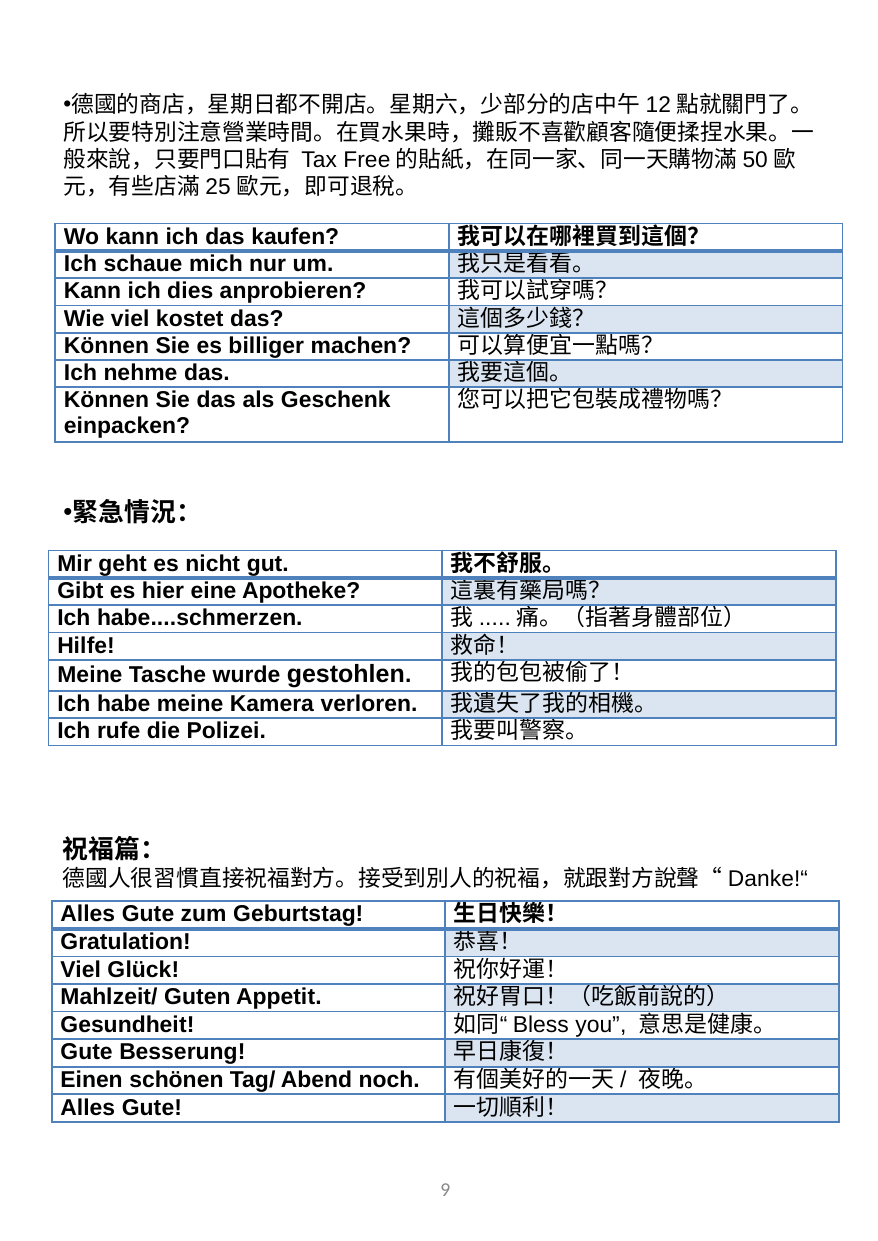

德國的商店，星期日都不開店。星期六，少部分的店中午12點就關門了。所以要特別注意營業時間。在買水果時，攤販不喜歡顧客隨便揉捏水果。一般來說，只要門口貼有 Tax Free的貼紙，在同一家、同一天購物滿50歐元，有些店滿25歐元，即可退稅。
| Wo kann ich das kaufen? | 我可以在哪裡買到這個？ |
| --- | --- |
| Ich schaue mich nur um. | 我只是看看。 |
| Kann ich dies anprobieren? | 我可以試穿嗎？ |
| Wie viel kostet das? | 這個多少錢？ |
| Können Sie es billiger machen? | 可以算便宜一點嗎？ |
| Ich nehme das. | 我要這個。 |
| Können Sie das als Geschenk einpacken? | 您可以把它包裝成禮物嗎？ |
緊急情況：
| Mir geht es nicht gut. | 我不舒服。 |
| --- | --- |
| Gibt es hier eine Apotheke? | 這裏有藥局嗎？ |
| Ich habe....schmerzen. | 我.....痛。（指著身體部位） |
| Hilfe! | 救命！ |
| Meine Tasche wurde gestohlen. | 我的包包被偷了！ |
| Ich habe meine Kamera verloren. | 我遺失了我的相機。 |
| Ich rufe die Polizei. | 我要叫警察。 |
祝福篇：
德國人很習慣直接祝福對方。接受到別人的祝褔，就跟對方說聲“Danke!“
| Alles Gute zum Geburtstag! | 生日快樂！ |
| --- | --- |
| Gratulation! | 恭喜！ |
| Viel Glück! | 祝你好運！ |
| Mahlzeit/ Guten Appetit. | 祝好胃口！（吃飯前說的） |
| Gesundheit! | 如同“Bless you”, 意思是健康。 |
| Gute Besserung! | 早日康復！ |
| Einen schönen Tag/ Abend noch. | 有個美好的一天/ 夜晚。 |
| Alles Gute! | 一切順利！ |
9